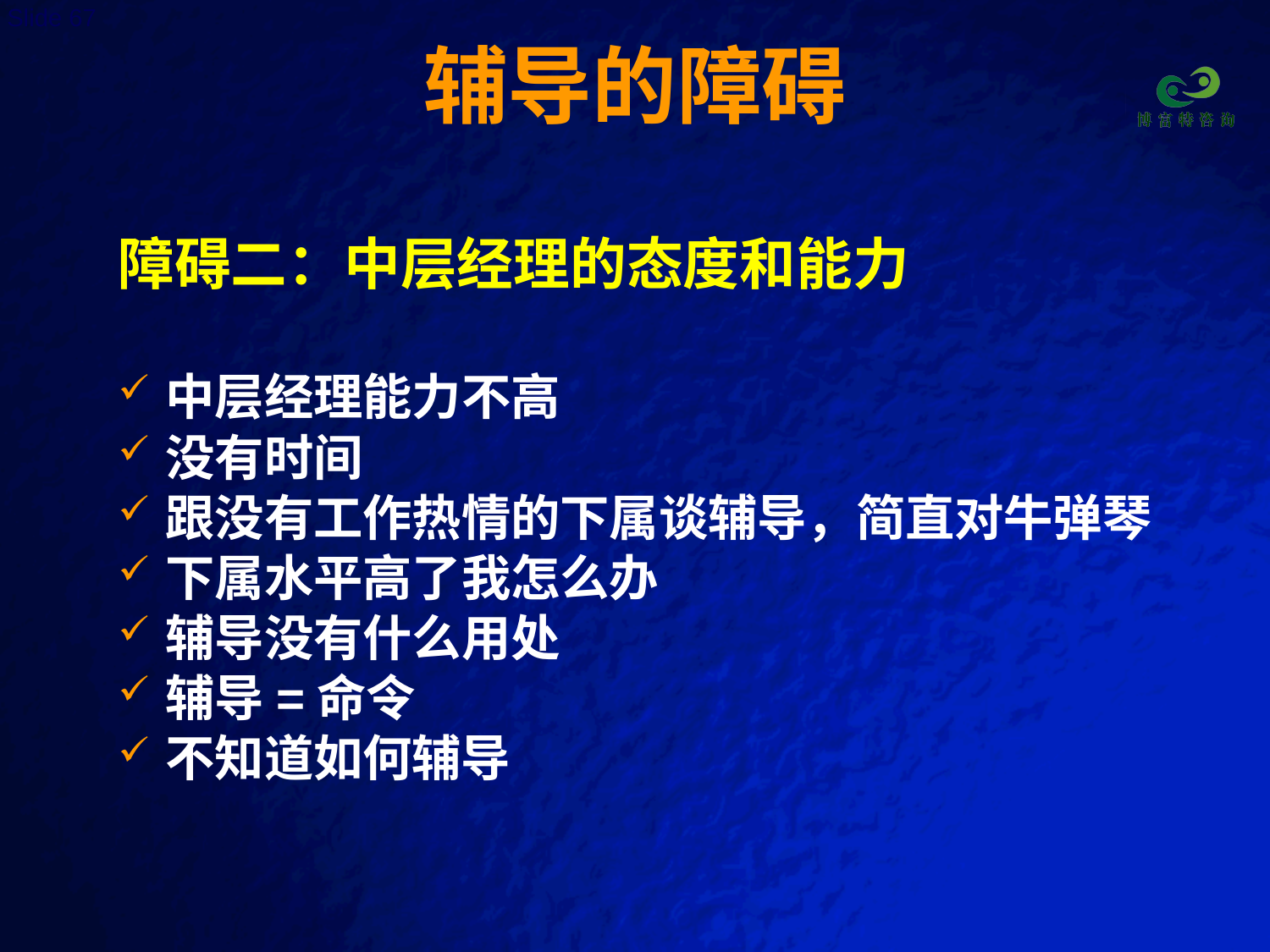

# 辅导的障碍
障碍二：中层经理的态度和能力

中层经理能力不高
没有时间
跟没有工作热情的下属谈辅导，简直对牛弹琴
下属水平高了我怎么办
辅导没有什么用处
辅导=命令
不知道如何辅导